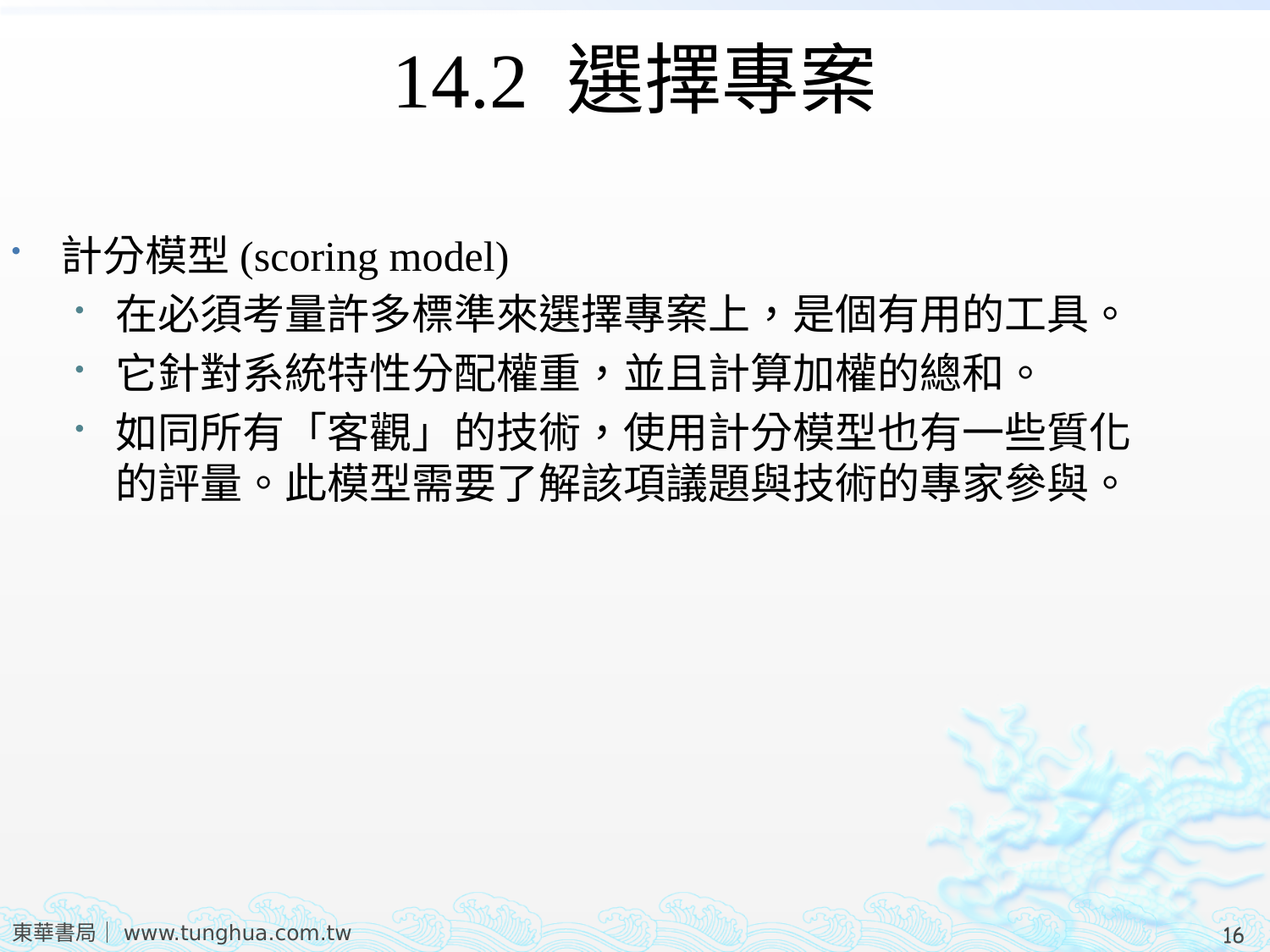

14.2 選擇專案
計分模型(scoring model)
在必須考量許多標準來選擇專案上，是個有用的工具。
它針對系統特性分配權重，並且計算加權的總和。
如同所有「客觀」的技術，使用計分模型也有一些質化的評量。此模型需要了解該項議題與技術的專家參與。